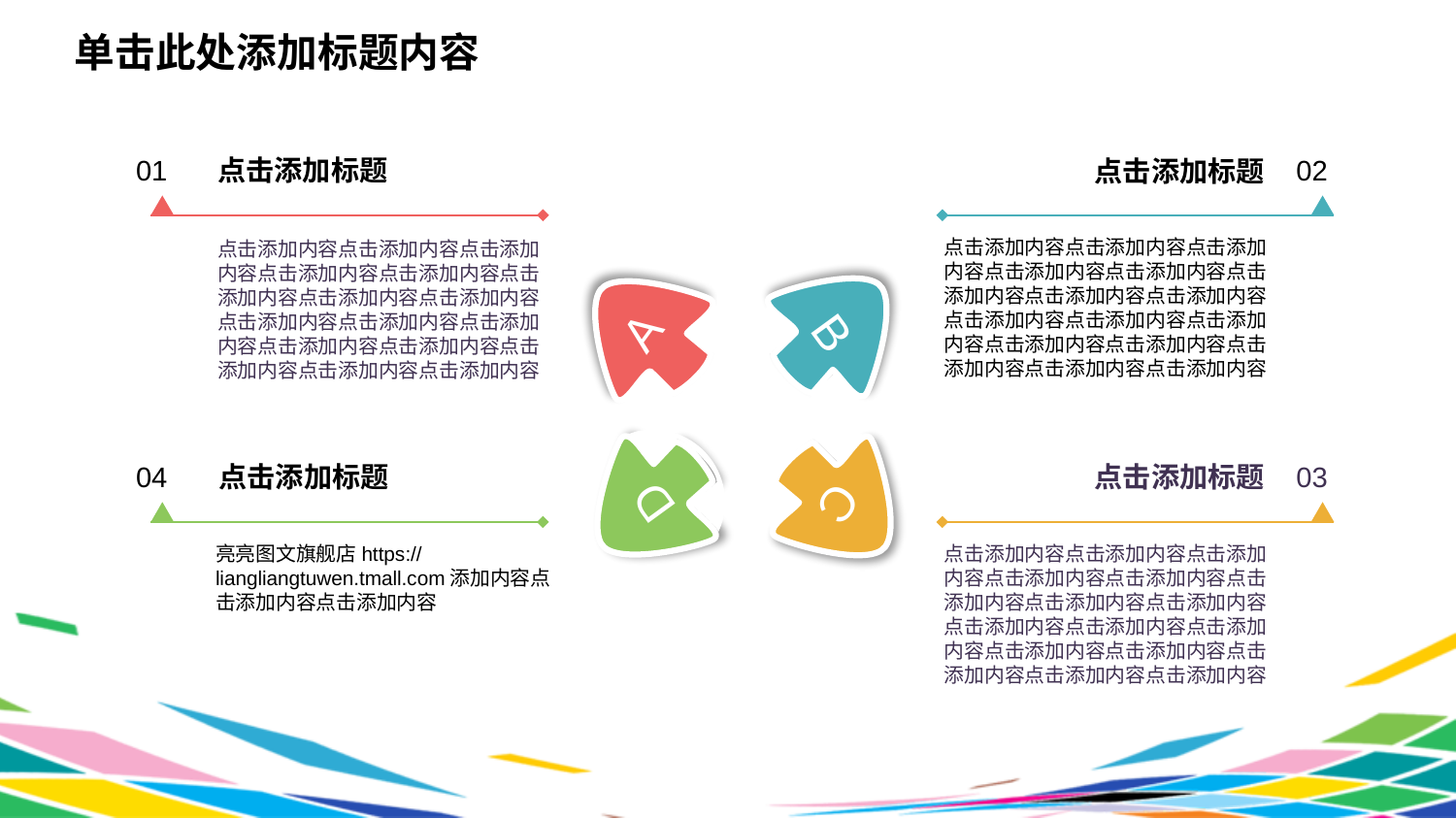

单击此处添加标题内容
02
点击添加标题

点击添加内容点击添加内容点击添加内容点击添加内容点击添加内容点击添加内容点击添加内容点击添加内容点击添加内容点击添加内容点击添加内容点击添加内容点击添加内容点击添加内容点击添加内容点击添加内容
01
点击添加标题

点击添加内容点击添加内容点击添加内容点击添加内容点击添加内容点击添加内容点击添加内容点击添加内容点击添加内容点击添加内容点击添加内容点击添加内容点击添加内容点击添加内容点击添加内容点击添加内容

B

A

D

C
04
点击添加标题

亮亮图文旗舰店https://liangliangtuwen.tmall.com添加内容点击添加内容点击添加内容
点击添加标题
03

点击添加内容点击添加内容点击添加内容点击添加内容点击添加内容点击添加内容点击添加内容点击添加内容点击添加内容点击添加内容点击添加内容点击添加内容点击添加内容点击添加内容点击添加内容点击添加内容